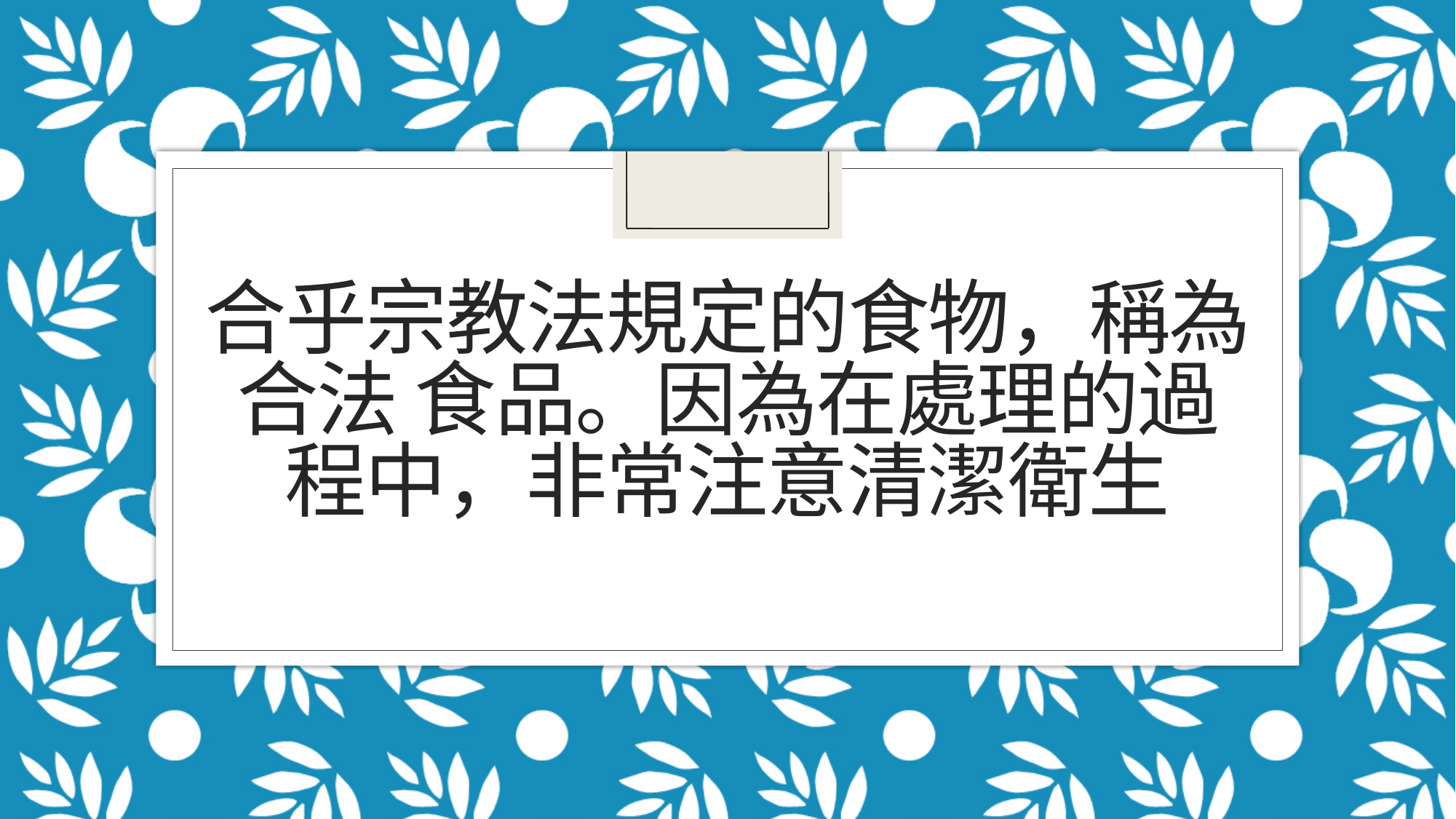

合乎宗教法規定的食物，稱為合法 食品。因為在處理的過程中，非常注意清潔衛生